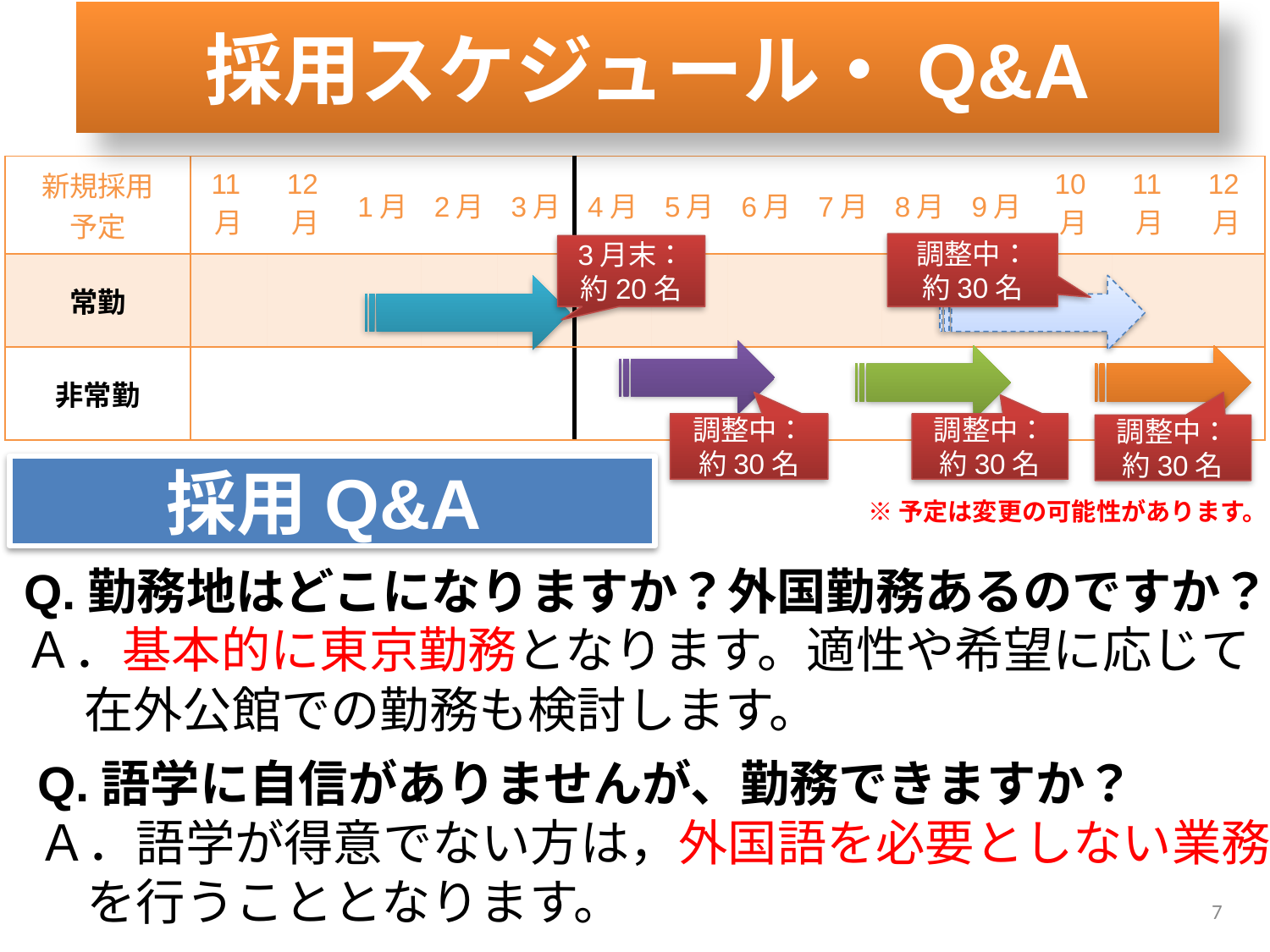

# 採用スケジュール・Q&A
| 新規採用 予定 | 11月 | 12月 | 1月 | 2月 | 3月 | 4月 | 5月 | 6月 | 7月 | 8月 | 9月 | 10月 | 11月 | 12月 |
| --- | --- | --- | --- | --- | --- | --- | --- | --- | --- | --- | --- | --- | --- | --- |
| 常勤 |  |  |  |  |  |  |  |  |  |  |  |  |  |  |
| 非常勤 |  |  |  |  |  |  |  |  |  |  |  |  |  |  |
調整中：
約30名
3月末：
約20名

調整中：
約30名
調整中：
約30名
調整中：
約30名
採用Q&A
※予定は変更の可能性があります。
Q.勤務地はどこになりますか？外国勤務あるのですか？
Ａ．基本的に東京勤務となります。適性や希望に応じて
　 在外公館での勤務も検討します。
Q.語学に自信がありませんが、勤務できますか？
Ａ．語学が得意でない方は，外国語を必要としない業務
　を行うこととなります。
7